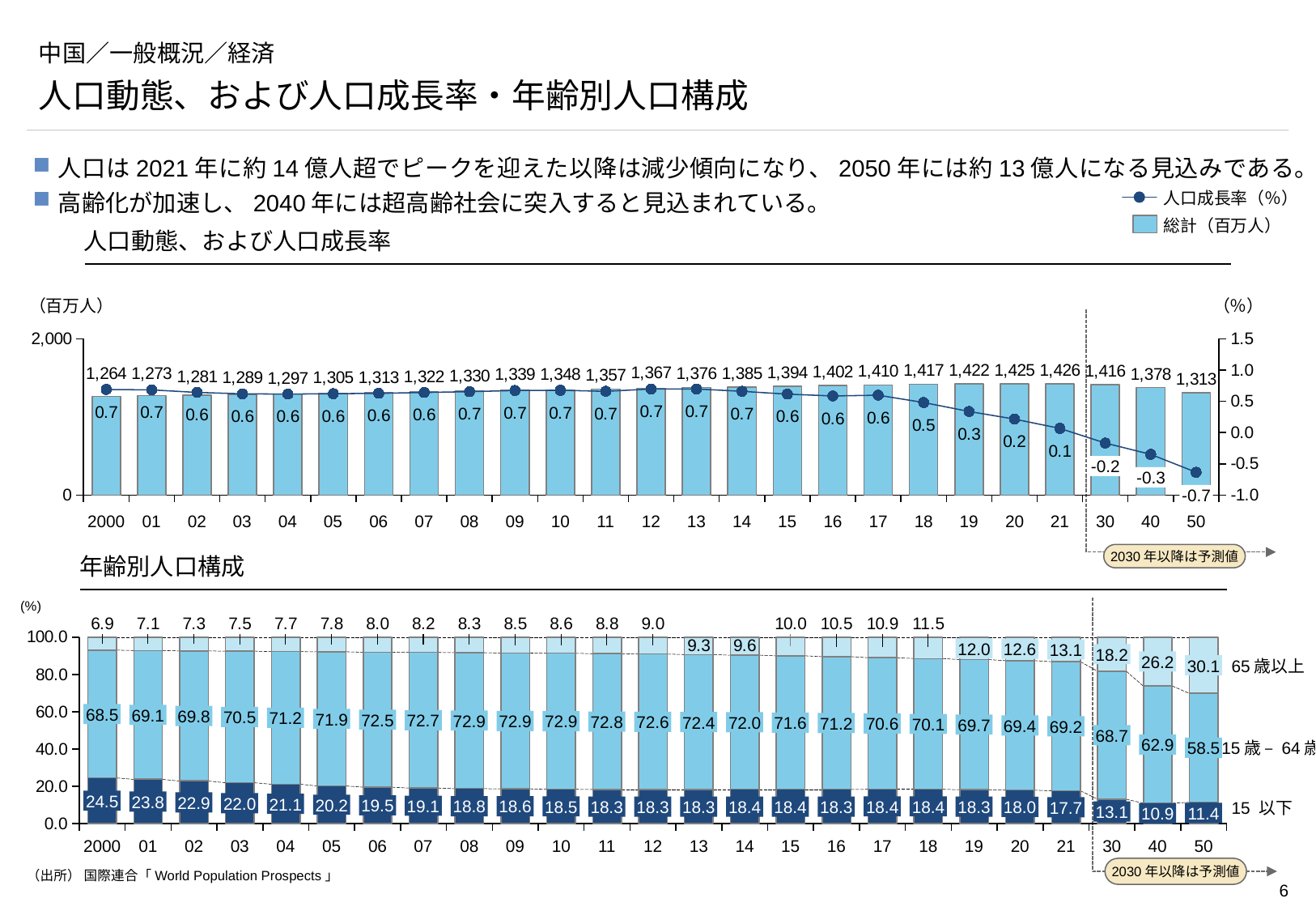

# 中国／一般概況／経済
人口動態、および人口成長率・年齢別人口構成
人口は2021年に約14億人超でピークを迎えた以降は減少傾向になり、2050年には約13億人になる見込みである。
高齢化が加速し、2040年には超高齢社会に突入すると見込まれている。
人口成長率（％）

総計（百万人）

人口動態、および人口成長率
（百万人）
（％）

2030年以降は予測値

### Chart

| Category |  |  |
|---|---|---|
-0.2
-0.3
-0.7
2000
01
02
03
04
05
06
07
08
09
10
11
12
13
14
15
16
17
18
19
20
21
30
40
50
年齢別人口構成
(%)

2030年以降は予測値

### Chart

| Category |  |  |  |
|---|---|---|---|
12.0
12.6
13.1
18.2
26.2
30.1
65歳以上
68.5
69.1
69.8
70.5
71.2
71.9
72.5
72.7
72.9
72.9
72.9
72.8
72.6
72.4
72.0
71.6
71.2
70.6
70.1
69.7
69.4
69.2
68.7
62.9
58.5
15歳 – 64歳
24.5
23.8
22.9
22.0
21.1
20.2
19.5
19.1
18.8
18.6
18.5
18.4
18.4
18.3
18.3
18.3
18.4
18.4
18.3
18.3
18.0
17.7
15 以下
13.1
11.4
10.9
2000
01
02
03
04
05
06
07
08
09
10
11
12
13
14
15
16
17
18
19
20
21
30
40
50
（出所） 国際連合「World Population Prospects」